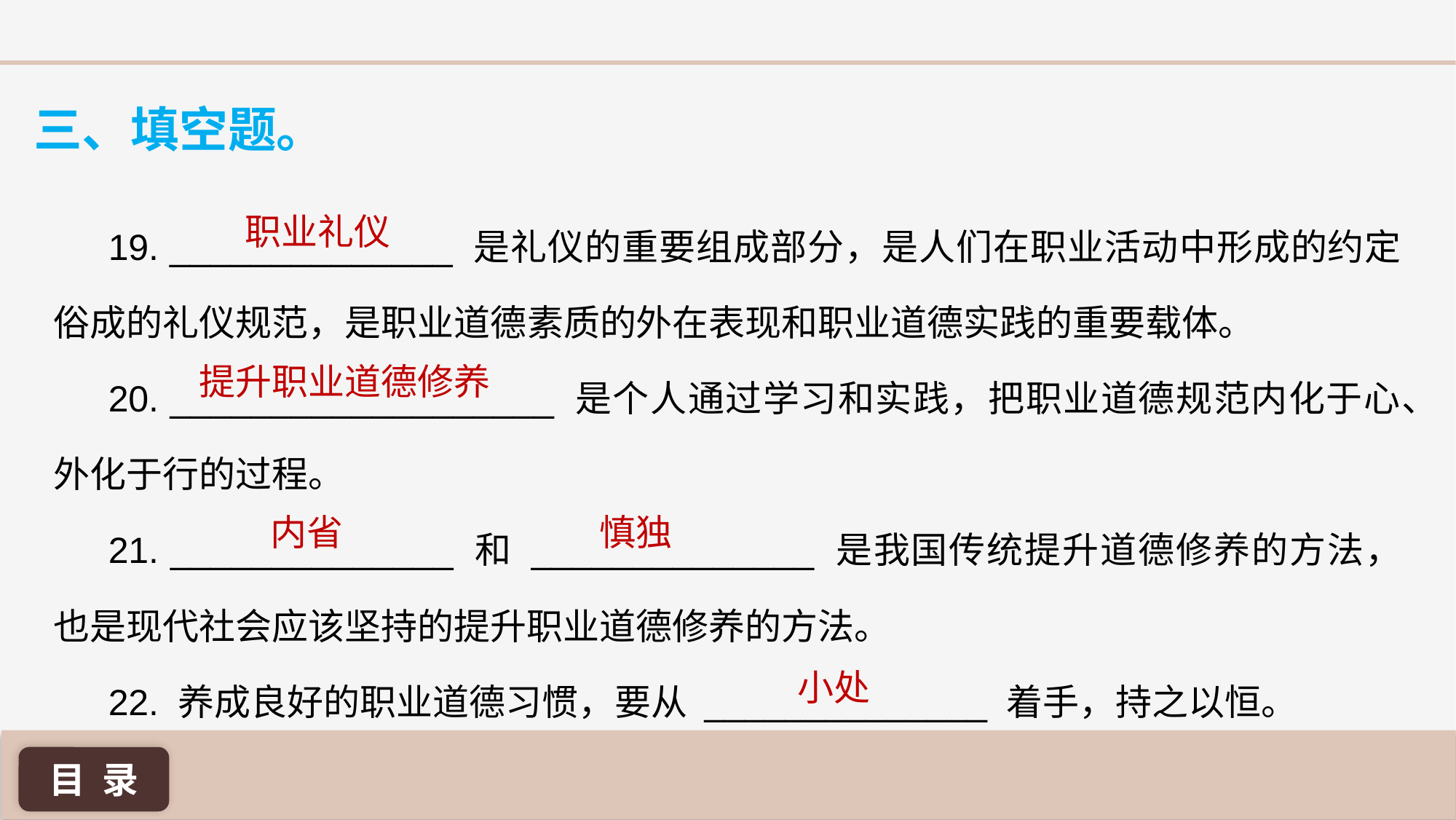

三、填空题。
职业礼仪
19. ______________ 是礼仪的重要组成部分，是人们在职业活动中形成的约定俗成的礼仪规范，是职业道德素质的外在表现和职业道德实践的重要载体。
20. ___________________ 是个人通过学习和实践，把职业道德规范内化于心、外化于行的过程。
21. ______________ 和 ______________ 是我国传统提升道德修养的方法，也是现代社会应该坚持的提升职业道德修养的方法。
22. 养成良好的职业道德习惯，要从 ______________ 着手，持之以恒。
提升职业道德修养
内省
慎独
小处